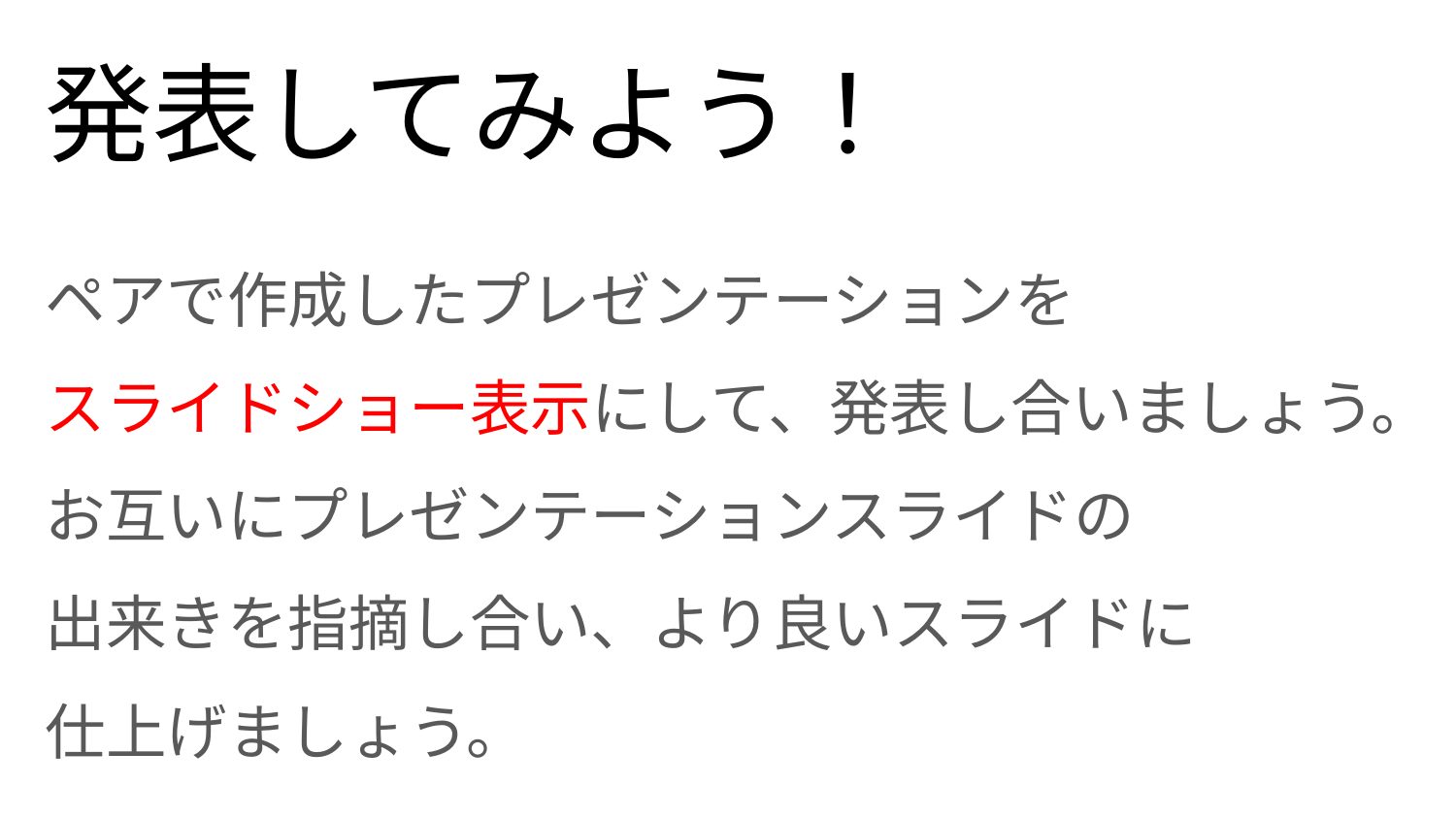

# 発表してみよう！
ペアで作成したプレゼンテーションを
スライドショー表示にして、発表し合いましょう。
お互いにプレゼンテーションスライドの
出来きを指摘し合い、より良いスライドに
仕上げましょう。